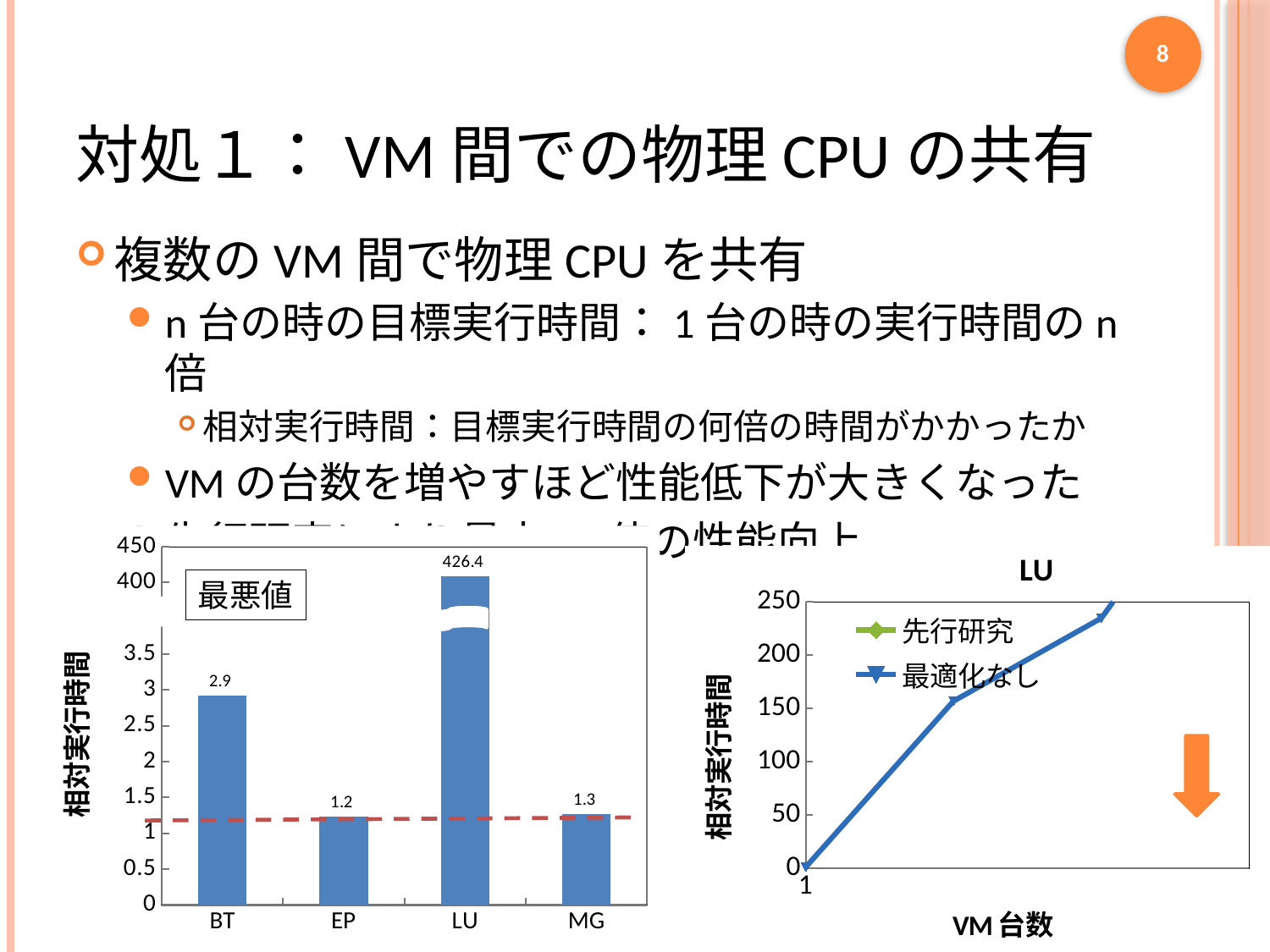

8
# 対処１：VM間での物理CPUの共有
複数のVM間で物理CPUを共有
n台の時の目標実行時間：1台の時の実行時間のn倍
相対実行時間：目標実行時間の何倍の時間がかかったか
VMの台数を増やすほど性能低下が大きくなった
先行研究により最大18倍の性能向上

### Chart

| Category |  |  |
|---|---|---|
| BT | 2.92634802374037 | None |
| EP | 1.233060883441287 | None |
| LU | None | 426.4184490541699 |
| MG | 1.268002568174906 | None |

### Chart: LU

| Category |  |  |
|---|---|---|
最悪値